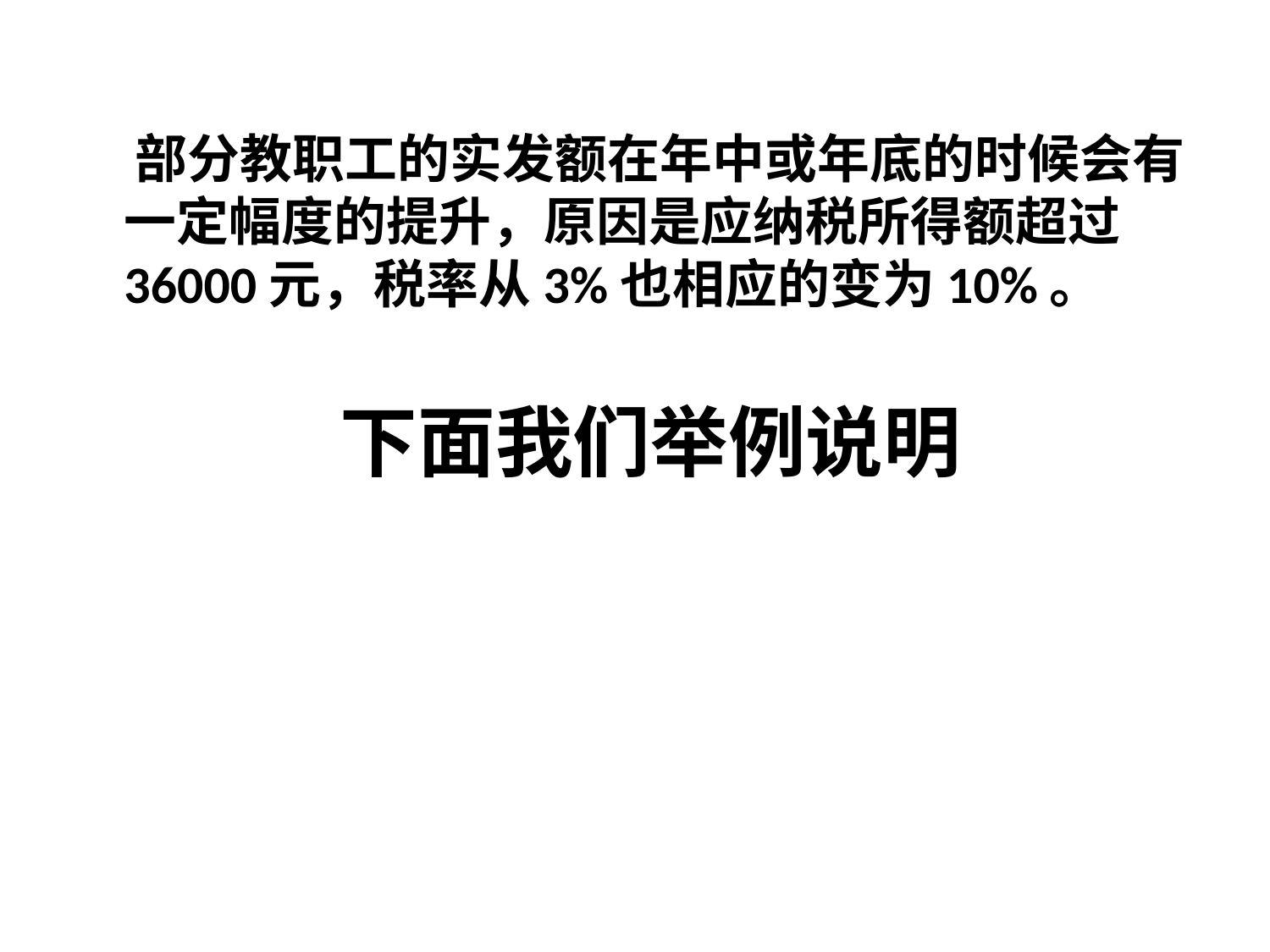

部分教职工的实发额在年中或年底的时候会有一定幅度的提升，原因是应纳税所得额超过36000元，税率从3%也相应的变为10%。
下面我们举例说明